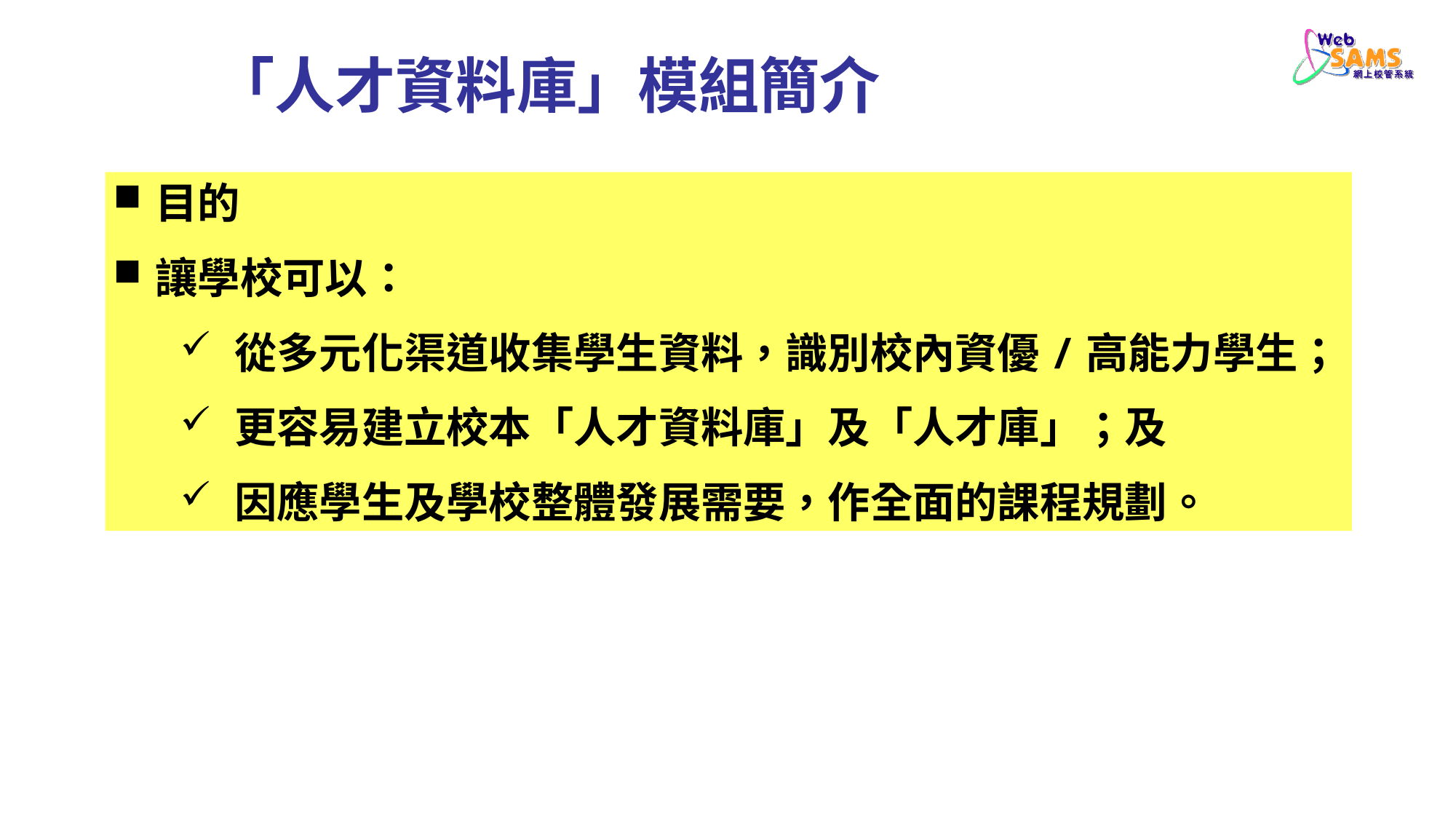

「人才資料庫」模組簡介
目的
讓學校可以：
從多元化渠道收集學生資料，識別校內資優/高能力學生；
更容易建立校本「人才資料庫」及「人才庫」；及
因應學生及學校整體發展需要，作全面的課程規劃。
# 簡介